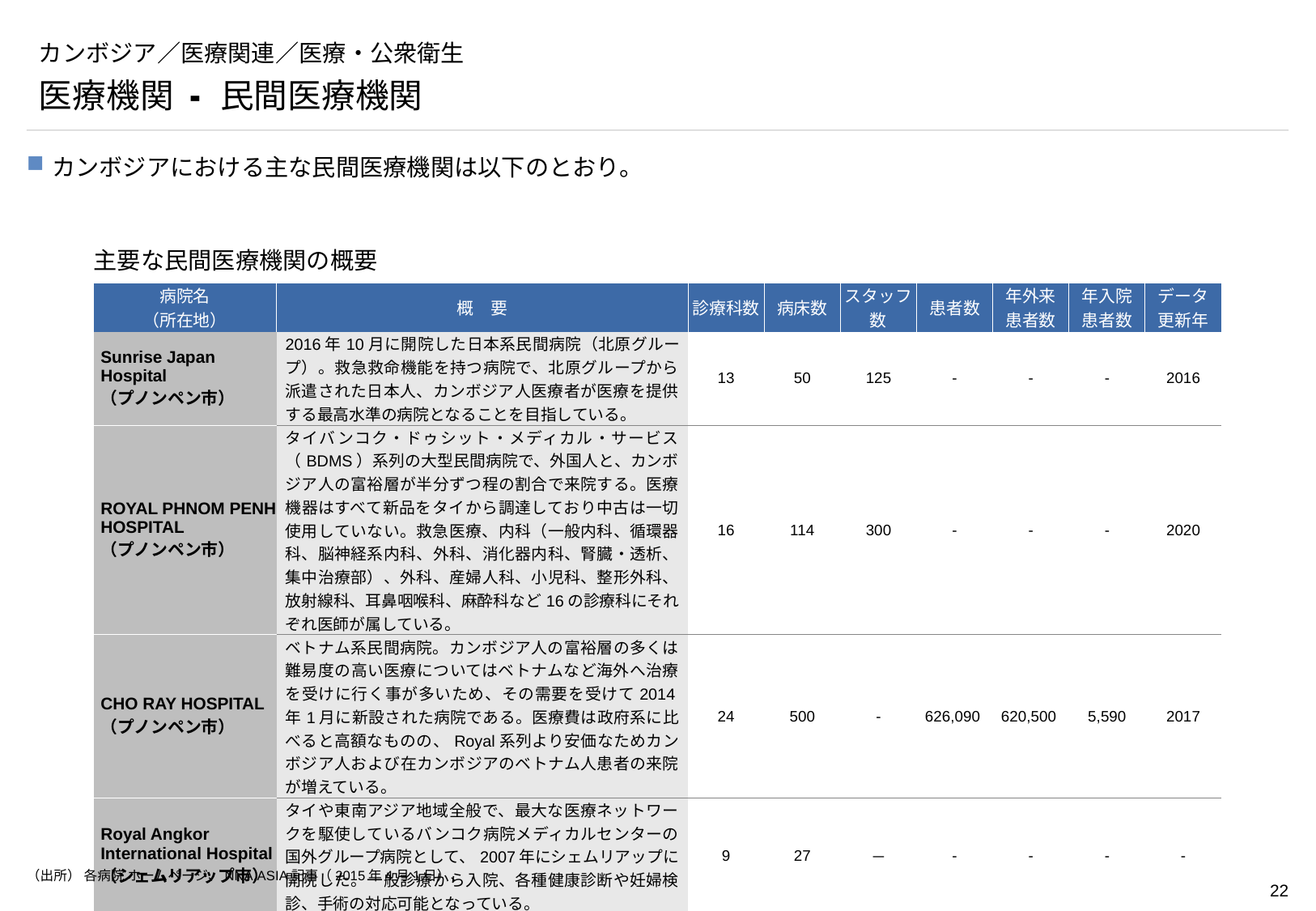

# カンボジア／医療関連／医療・公衆衛生
医療機関 - 民間医療機関
カンボジアにおける主な民間医療機関は以下のとおり。
主要な民間医療機関の概要
| 病院名 （所在地） | 概　要 | 診療科数 | 病床数 | スタッフ数 | 患者数 | 年外来 患者数 | 年入院 患者数 | データ 更新年 |
| --- | --- | --- | --- | --- | --- | --- | --- | --- |
| Sunrise Japan Hospital （プノンペン市） | 2016年10月に開院した日本系民間病院（北原グループ）。救急救命機能を持つ病院で、北原グループから派遣された日本人、カンボジア人医療者が医療を提供する最高水準の病院となることを目指している。 | 13 | 50 | 125 | - | - | - | 2016 |
| ROYAL PHNOM PENH HOSPITAL （プノンペン市） | タイバンコク・ドゥシット・メディカル・サービス（BDMS）系列の大型民間病院で、外国人と、カンボジア人の富裕層が半分ずつ程の割合で来院する。医療機器はすべて新品をタイから調達しており中古は一切使用していない。救急医療、内科（一般内科、循環器科、脳神経系内科、外科、消化器内科、腎臓・透析、集中治療部）、外科、産婦人科、小児科、整形外科、放射線科、耳鼻咽喉科、麻酔科など16の診療科にそれぞれ医師が属している。 | 16 | 114 | 300 | - | - | - | 2020 |
| CHO RAY HOSPITAL （プノンペン市） | ベトナム系民間病院。カンボジア人の富裕層の多くは難易度の高い医療についてはベトナムなど海外へ治療を受けに行く事が多いため、その需要を受けて2014年1月に新設された病院である。医療費は政府系に比べると高額なものの、Royal系列より安価なためカンボジア人および在カンボジアのベトナム人患者の来院が増えている。 | 24 | 500 | - | 626,090 | 620,500 | 5,590 | 2017 |
| Royal Angkor International Hospital （シェムリアップ市） | タイや東南アジア地域全般で、最大な医療ネットワークを駆使しているバンコク病院メディカルセンターの国外グループ病院として、2007年にシェムリアップに開院した。一般診療から入院、各種健康診断や妊婦検診、手術の対応可能となっている。 | 9 | 27 | － | - | - | - | - |
（出所） 各病院 ホームページ、NNA.ASIA記事（2015年4月1日）、